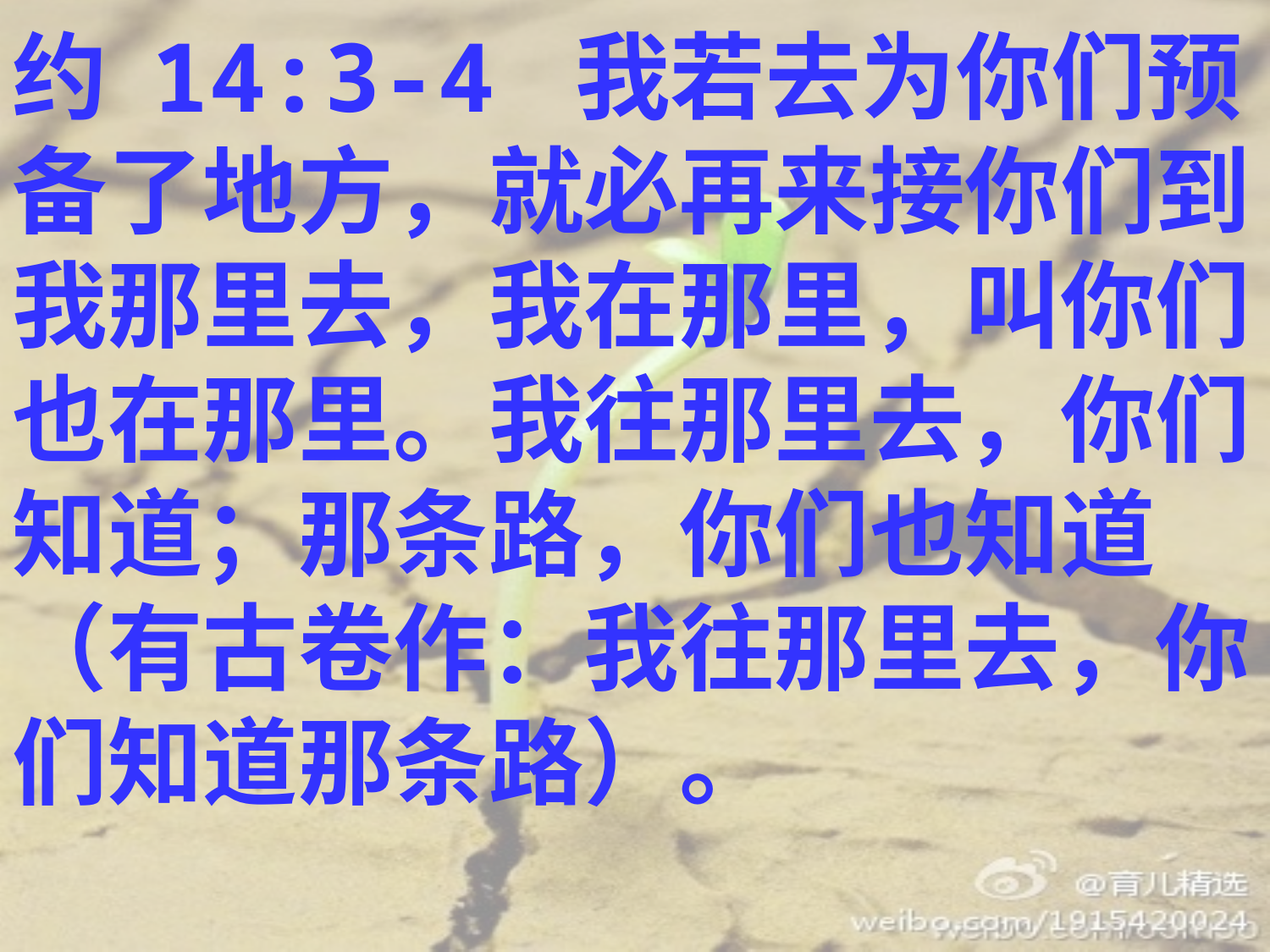

约 14:3-4 我若去为你们预备了地方，就必再来接你们到我那里去，我在那里，叫你们也在那里。我往那里去，你们知道；那条路，你们也知道（有古卷作：我往那里去，你们知道那条路）。